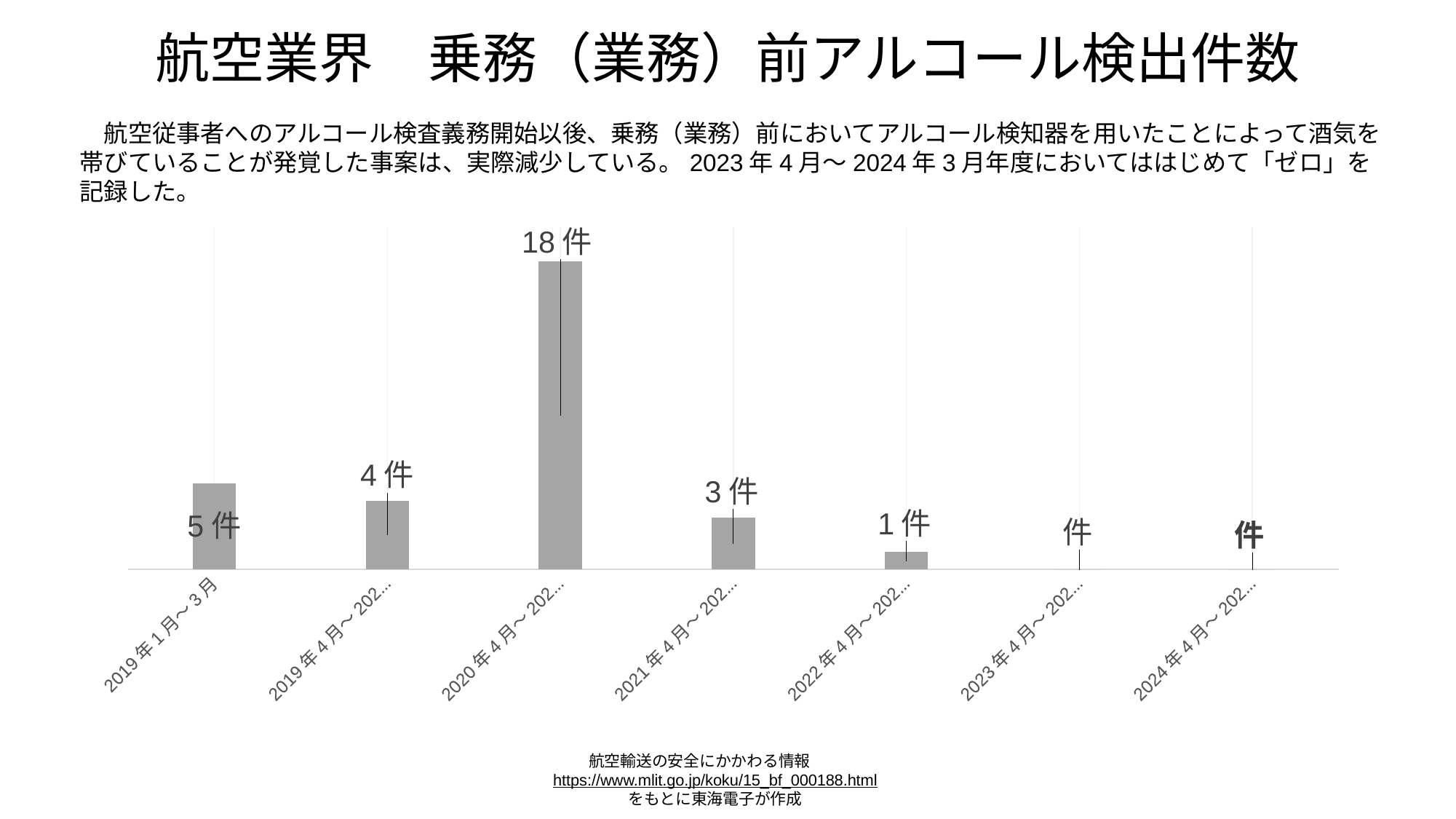

# 航空業界　乗務（業務）前アルコール検出件数
　航空従事者へのアルコール検査義務開始以後、乗務（業務）前においてアルコール検知器を用いたことによって酒気を帯びていることが発覚した事案は、実際減少している。2023年4月～2024年3月年度においてははじめて「ゼロ」を記録した。

### Chart

| Category | 系列 1 |
|---|---|
| 2019年1月～3月 | 5.0 |
| 2019年4月～2020年3月 | 4.0 |
| 2020年4月～2021年3月 | 18.0 |
| 2021年4月～2022年3月 | 3.0 |
| 2022年4月～2023年3月 | 1.0 |
| 2023年4月～2024年3月 | 0.0 |
| 2024年4月～2025年3月 | 0.0 |
航空輸送の安全にかかわる情報
https://www.mlit.go.jp/koku/15_bf_000188.html
をもとに東海電子が作成